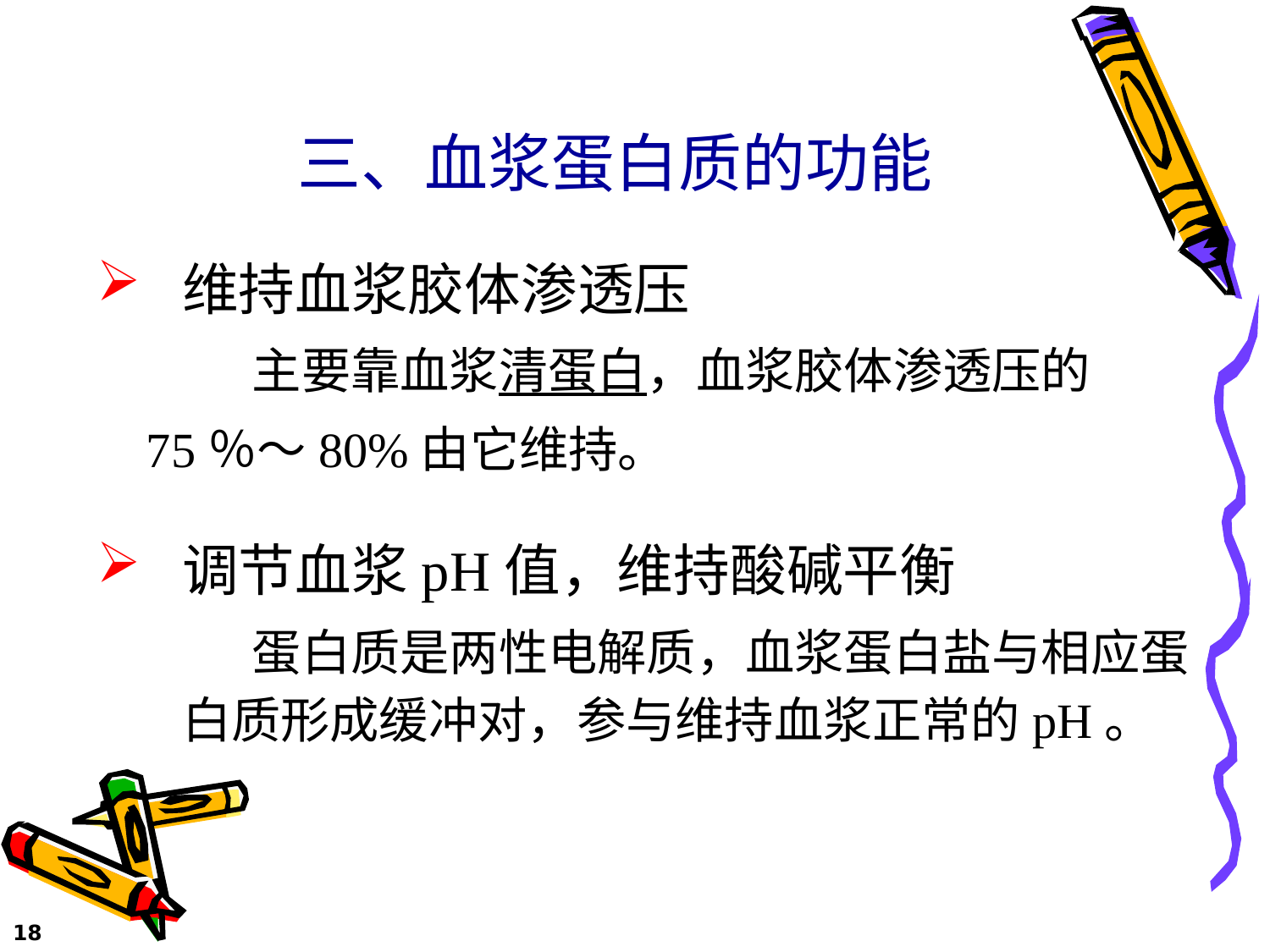

# 三、血浆蛋白质的功能
维持血浆胶体渗透压
             主要靠血浆清蛋白，血浆胶体渗透压的
    75％～80%由它维持。

调节血浆pH值，维持酸碱平衡
             蛋白质是两性电解质，血浆蛋白盐与相应蛋白质形成缓冲对，参与维持血浆正常的pH。
18